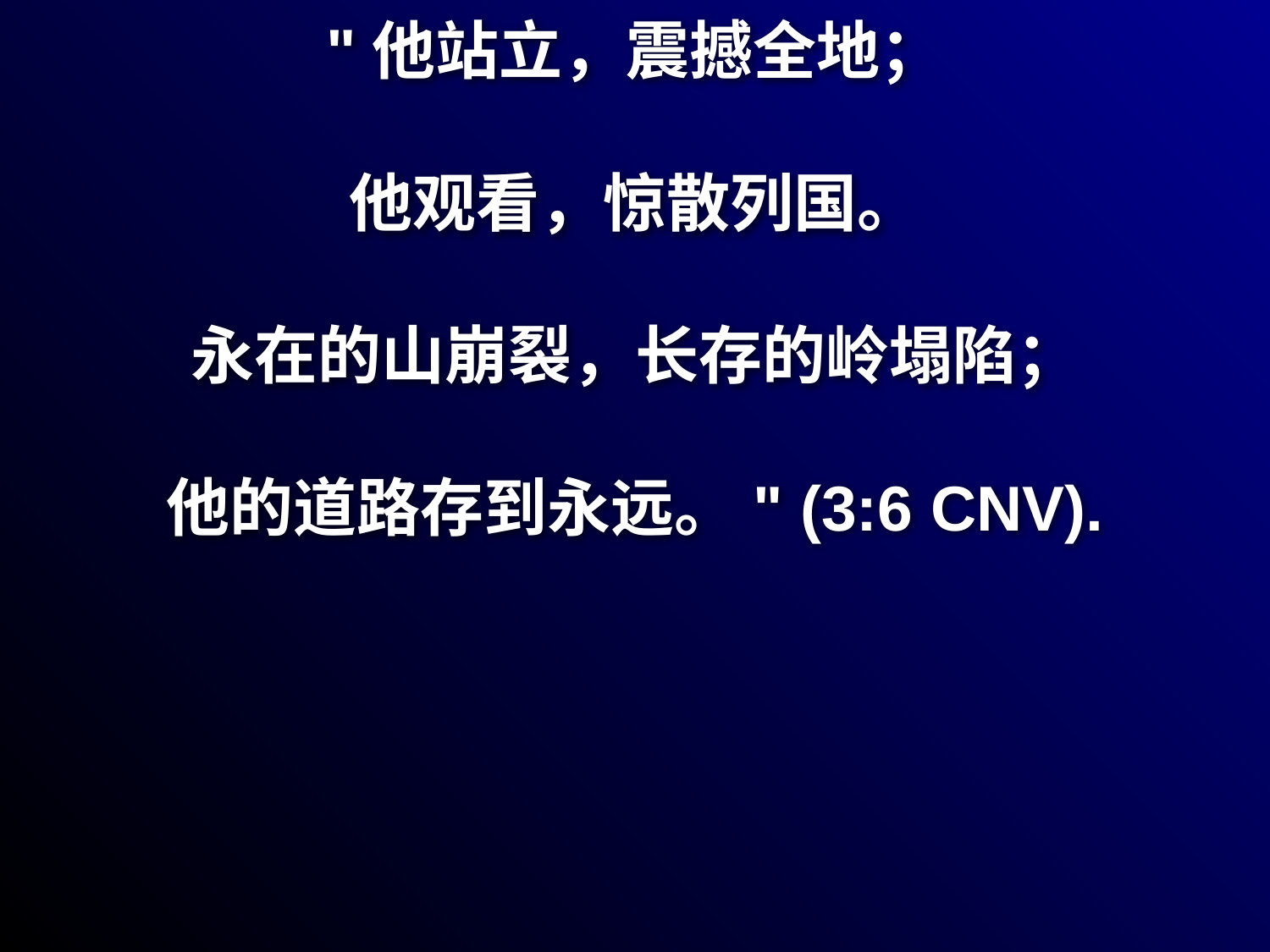

# "他站立，震撼全地； 他观看，惊散列国。 永在的山崩裂，长存的岭塌陷； 他的道路存到永远。" (3:6 CNV).